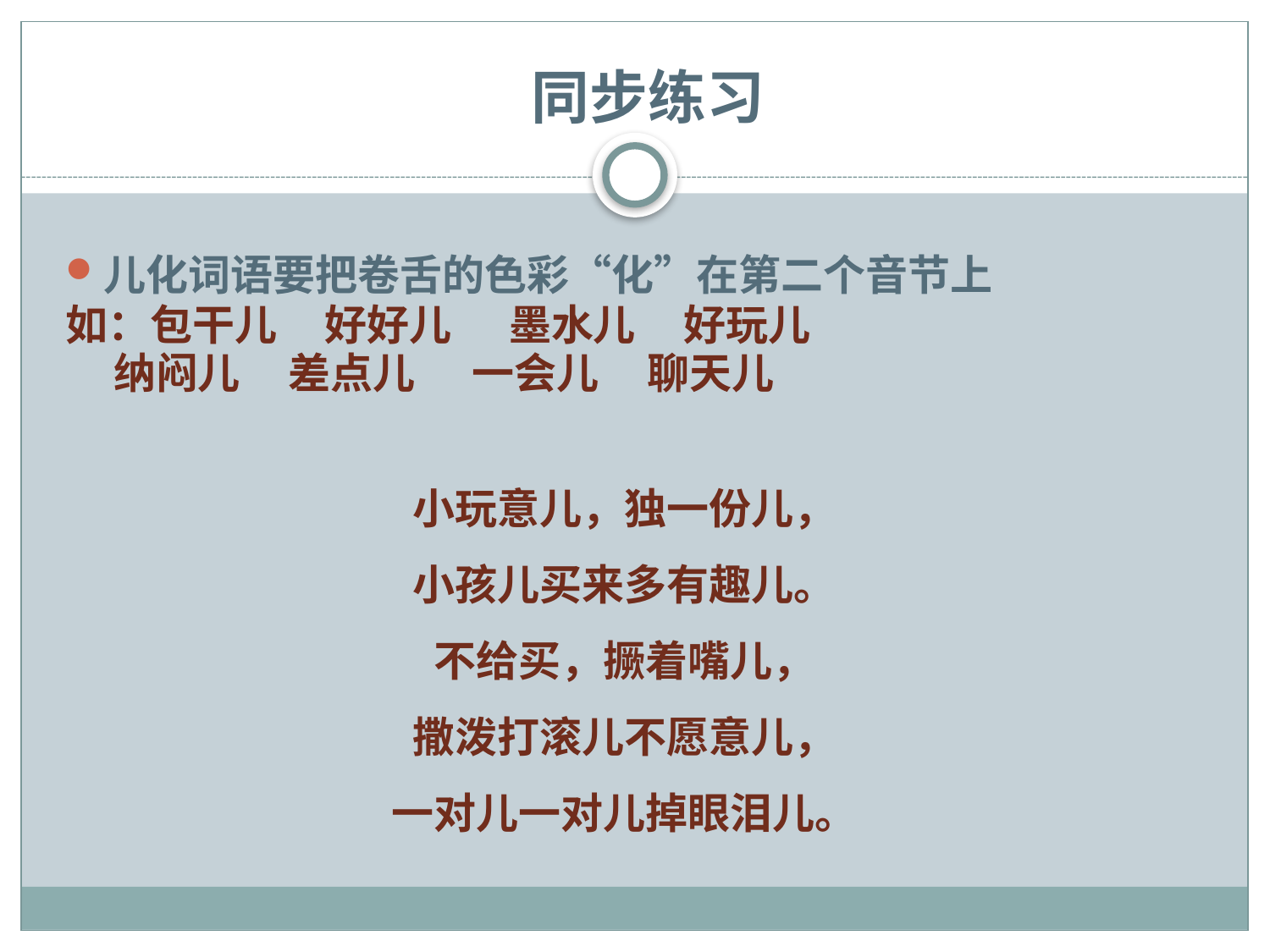

# 同步练习
儿化词语要把卷舌的色彩“化”在第二个音节上
如：包干儿     好好儿      墨水儿     好玩儿
    纳闷儿     差点儿      一会儿     聊天儿

小玩意儿，独一份儿，
小孩儿买来多有趣儿。
不给买，撅着嘴儿，
撒泼打滚儿不愿意儿，
一对儿一对儿掉眼泪儿。